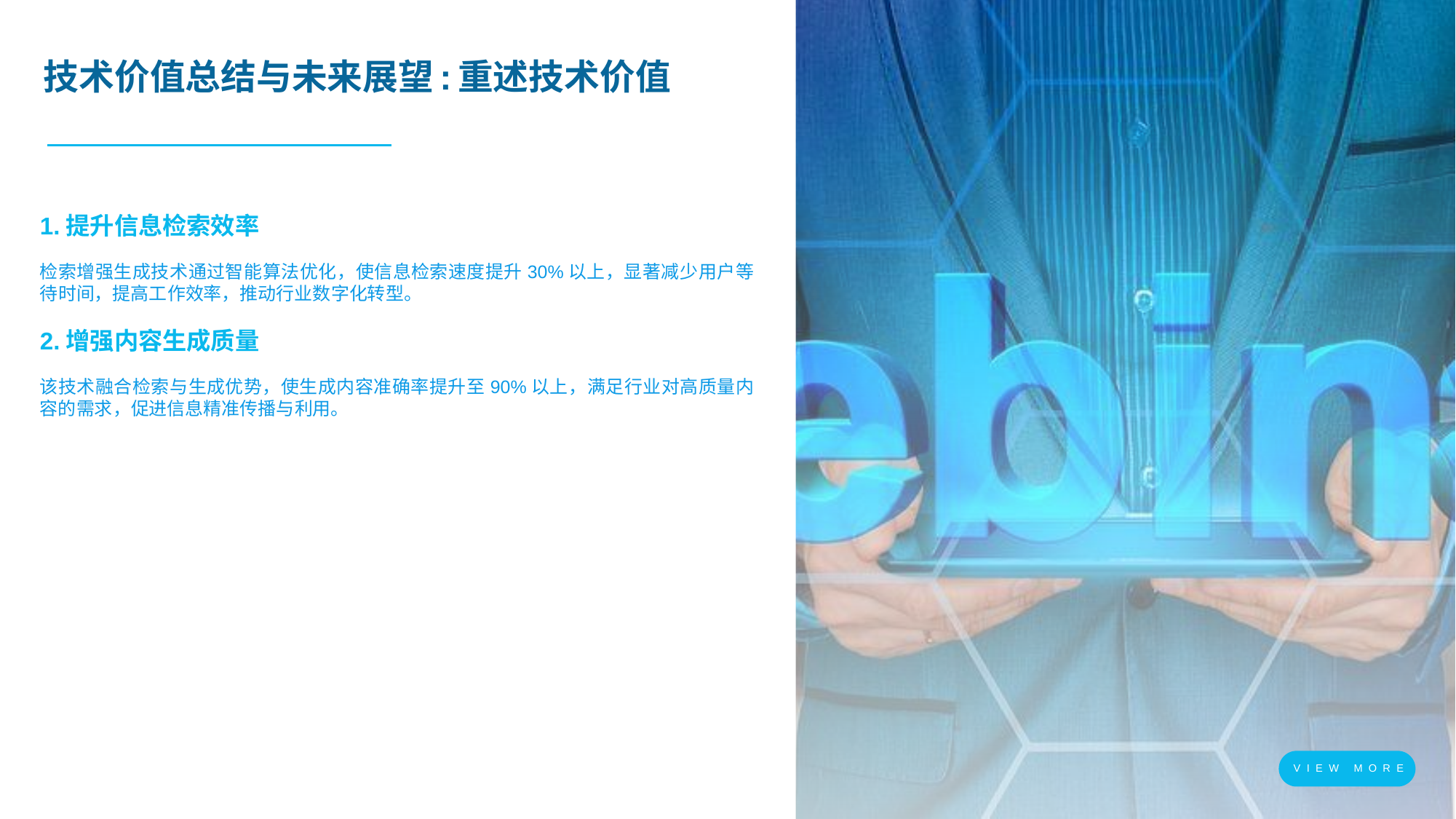

技术价值总结与未来展望:重述技术价值

1.提升信息检索效率
检索增强生成技术通过智能算法优化，使信息检索速度提升30%以上，显著减少用户等待时间，提高工作效率，推动行业数字化转型。
2.增强内容生成质量
该技术融合检索与生成优势，使生成内容准确率提升至90%以上，满足行业对高质量内容的需求，促进信息精准传播与利用。

VIEW MORE